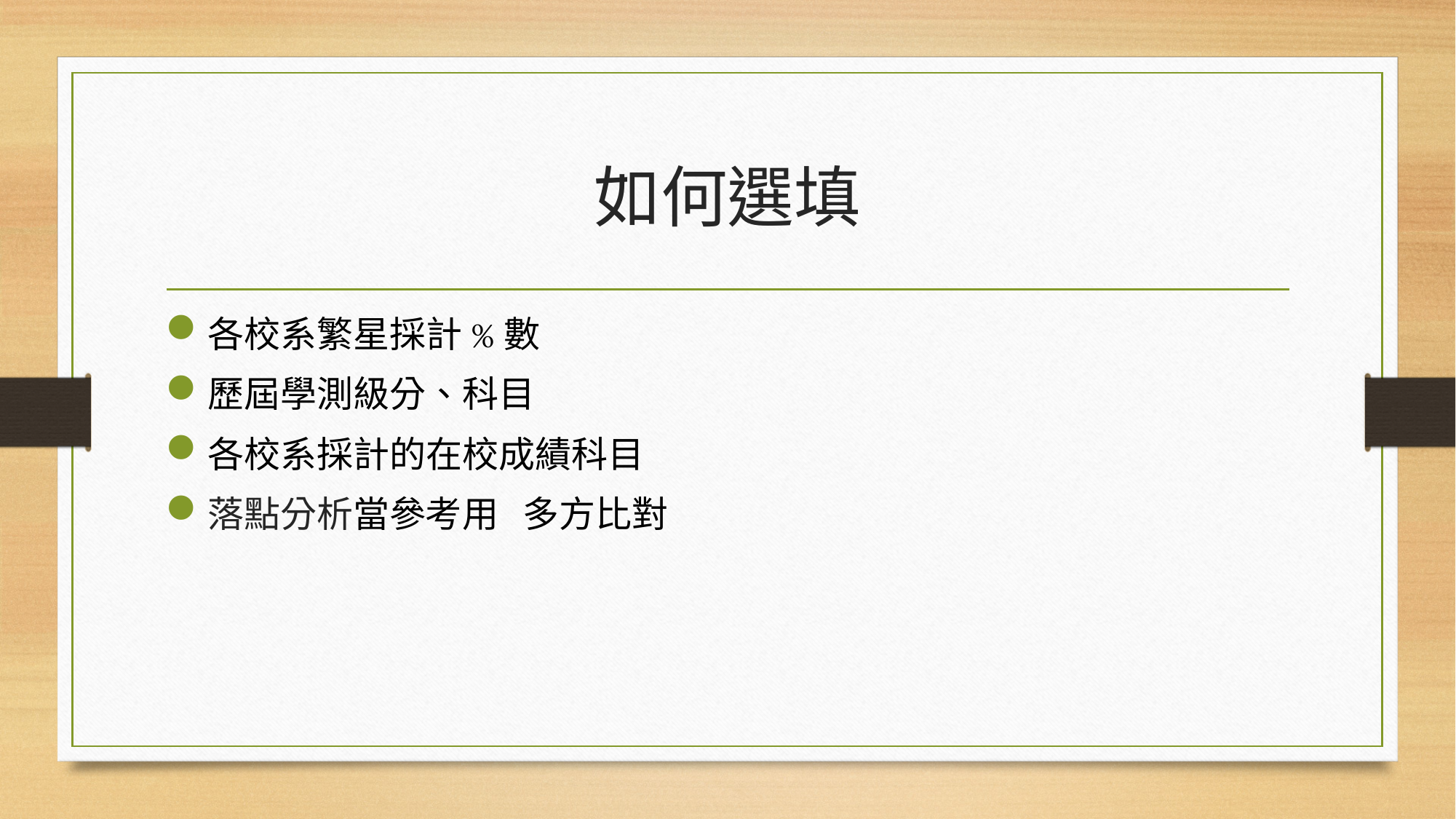

# 如何選填
各校系繁星採計%數
歷屆學測級分、科目
各校系採計的在校成績科目
落點分析當參考用   多方比對